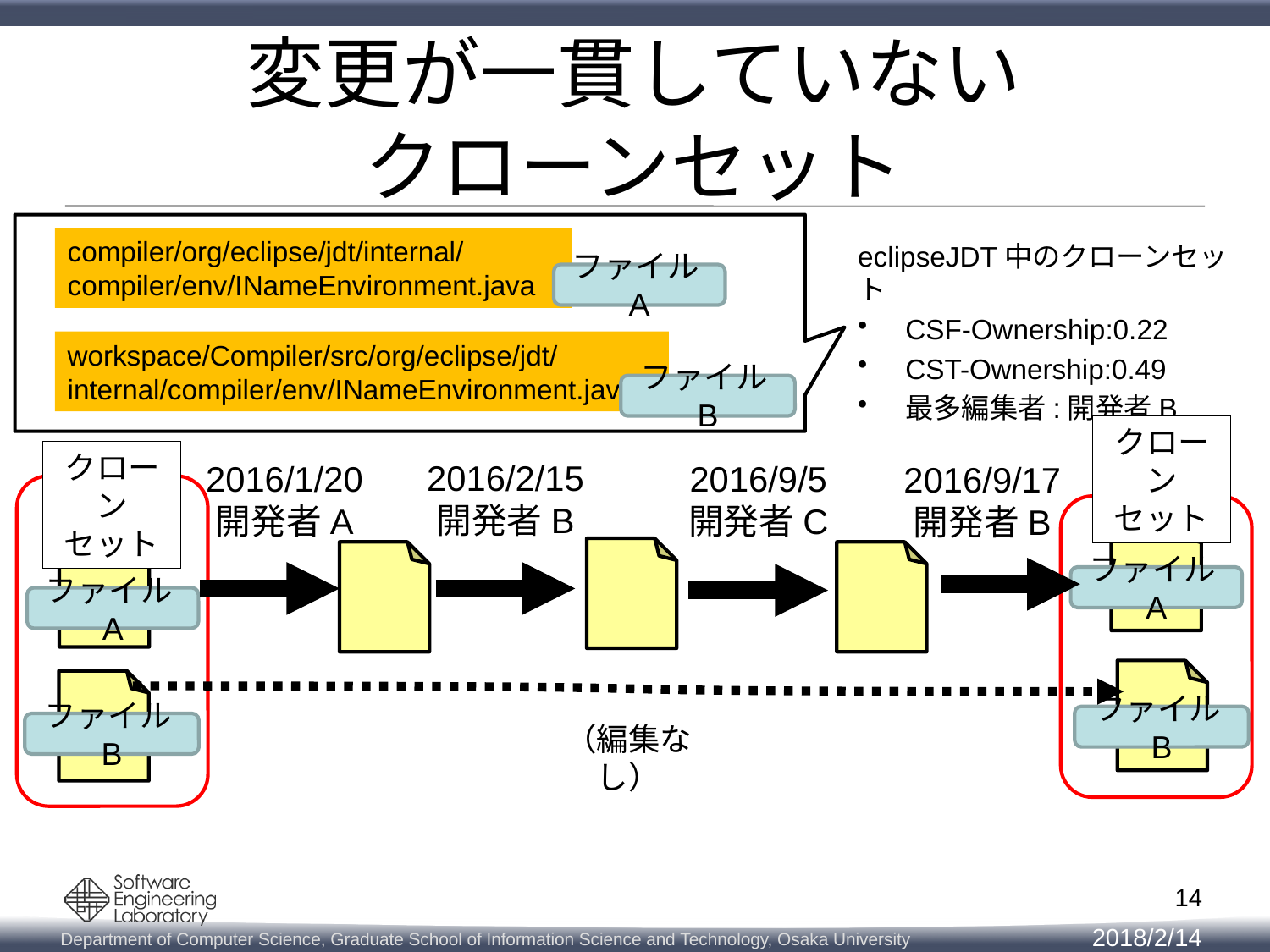

# 変更が一貫していない クローンセット

compiler/org/eclipse/jdt/internal/compiler/env/INameEnvironment.java
ファイルA
workspace/Compiler/src/org/eclipse/jdt/internal/compiler/env/INameEnvironment.java
ファイルB
eclipseJDT中のクローンセット
CSF-Ownership:0.22
CST-Ownership:0.49
最多編集者:開発者B
クローン
セット
クローン
セット
2016/1/20
開発者A
2016/2/15
開発者B
2016/9/5
開発者C
2016/9/17
開発者B

ファイルA

ファイルB

ファイルA

ファイルB

（編集なし）
14
2018/2/14